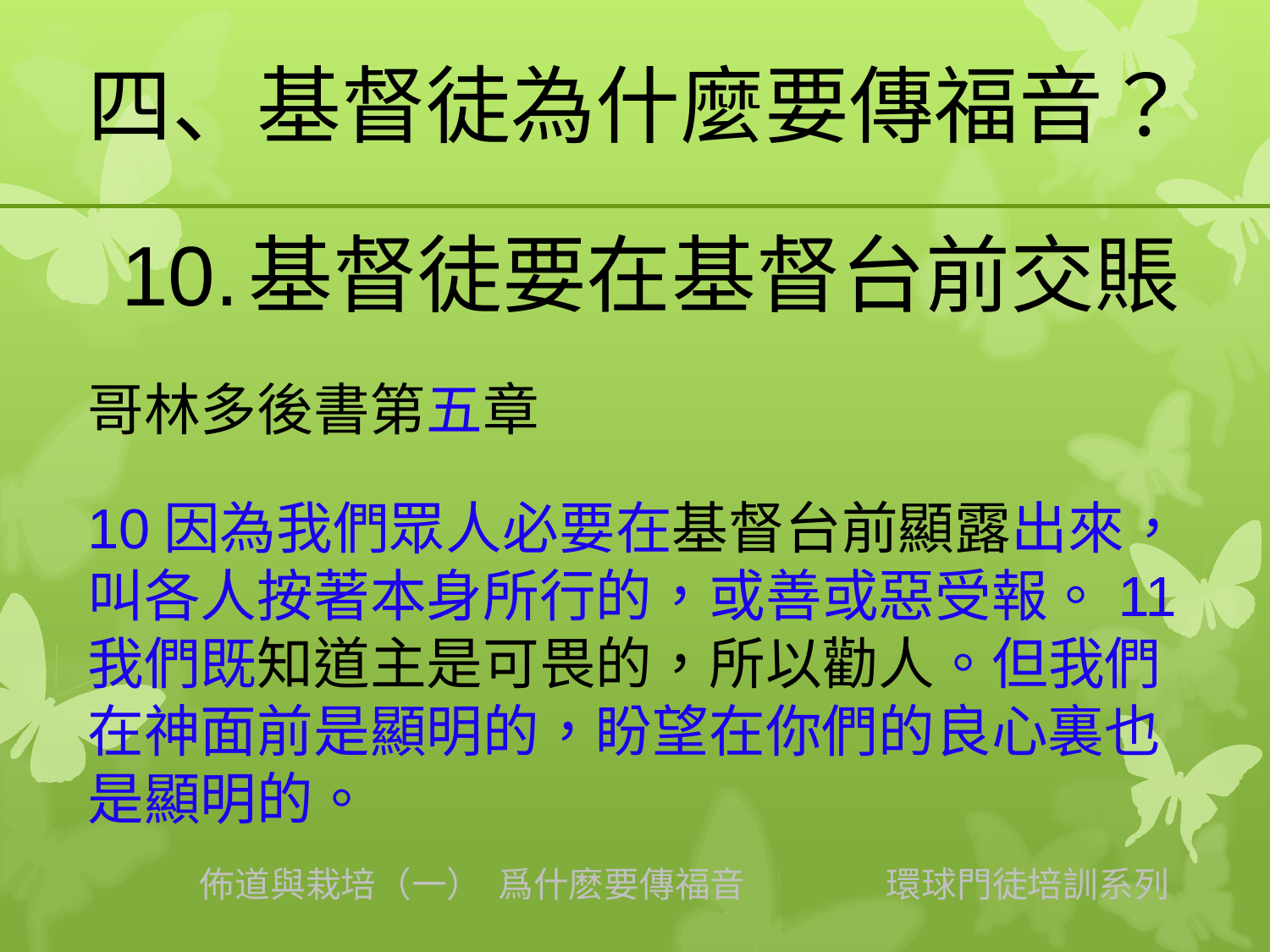

四、基督徒為什麼要傳福音？

基督徒要在基督台前交賬

哥林多後書第五章

10因為我們眾人必要在基督台前顯露出來，叫各人按著本身所行的，或善或惡受報。11我們既知道主是可畏的，所以勸人。但我們在神面前是顯明的，盼望在你們的良心裏也是顯明的。